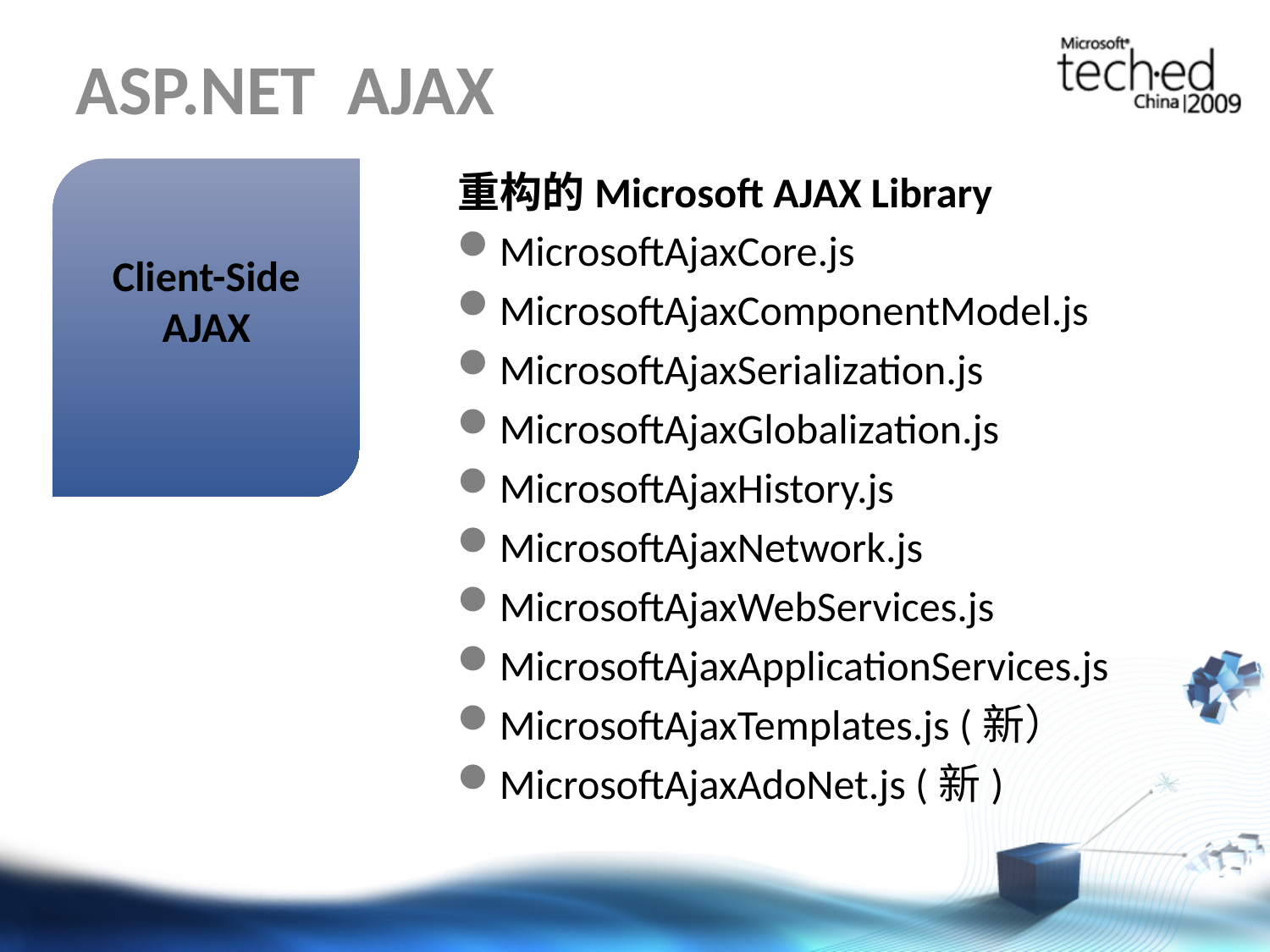

# ASP.NET  AJAX

重构的Microsoft AJAX Library
MicrosoftAjaxCore.js
MicrosoftAjaxComponentModel.js
MicrosoftAjaxSerialization.js
MicrosoftAjaxGlobalization.js
MicrosoftAjaxHistory.js
MicrosoftAjaxNetwork.js
MicrosoftAjaxWebServices.js
MicrosoftAjaxApplicationServices.js
MicrosoftAjaxTemplates.js (新）
MicrosoftAjaxAdoNet.js (新)
Client-Side
AJAX